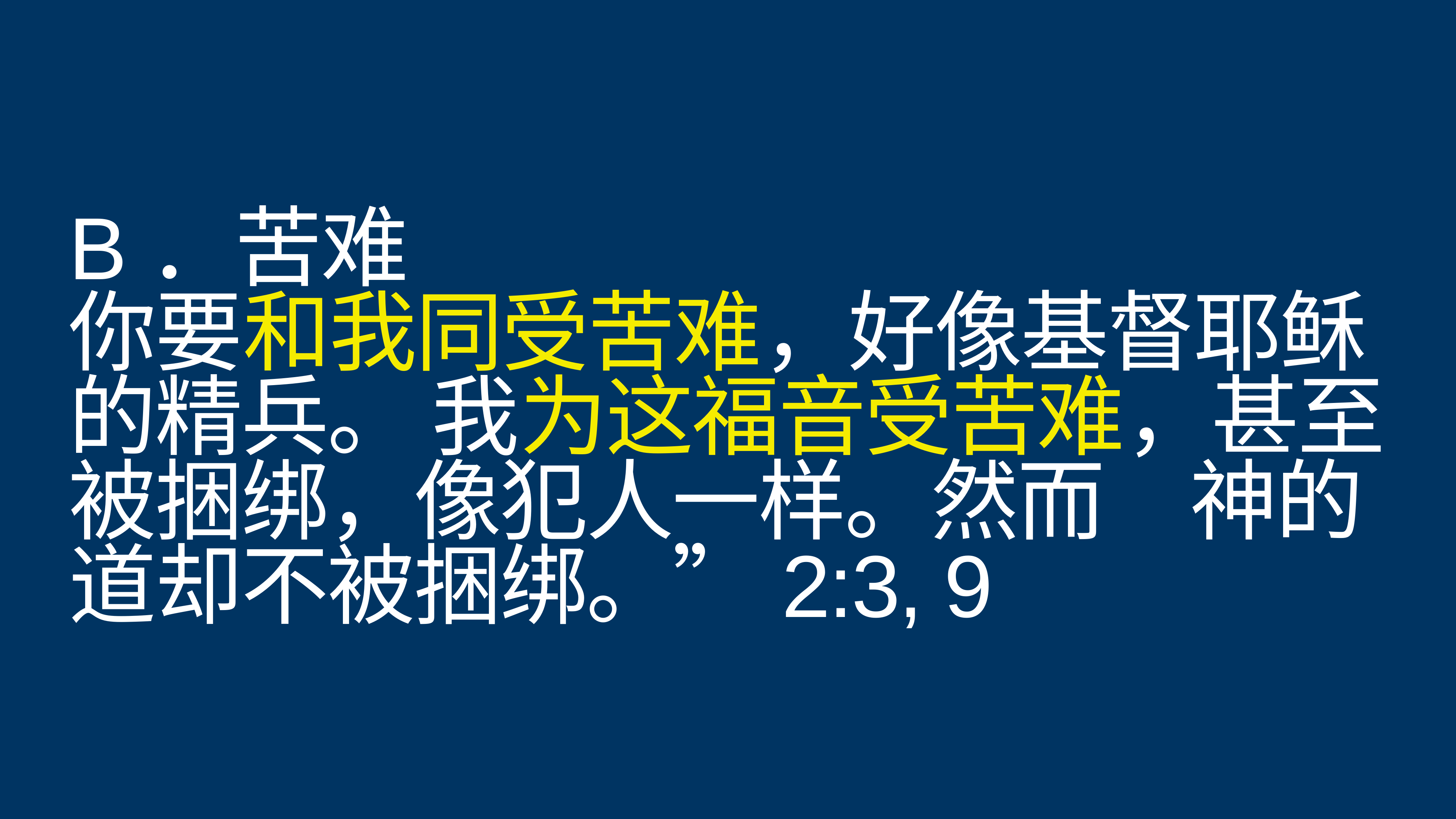

B．苦难
你要和我同受苦难，好像基督耶稣的精兵。 我为这福音受苦难，甚至被捆绑，像犯人一样。然而　神的道却不被捆绑。”2:3, 9